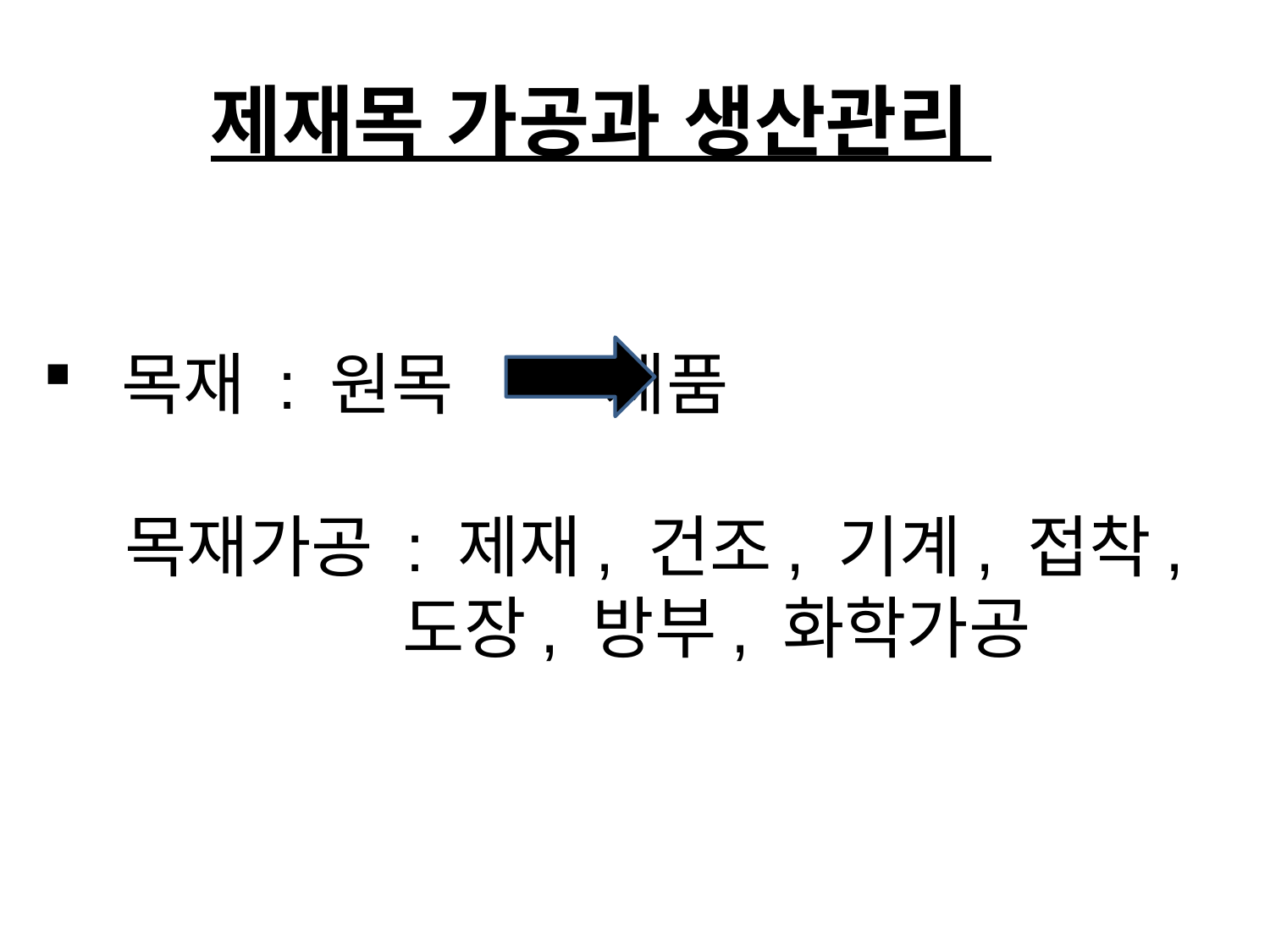

제재목 가공과 생산관리
  목재 : 원목        제품
   목재가공 : 제재, 건조, 기계, 접착,
                 도장, 방부, 화학가공